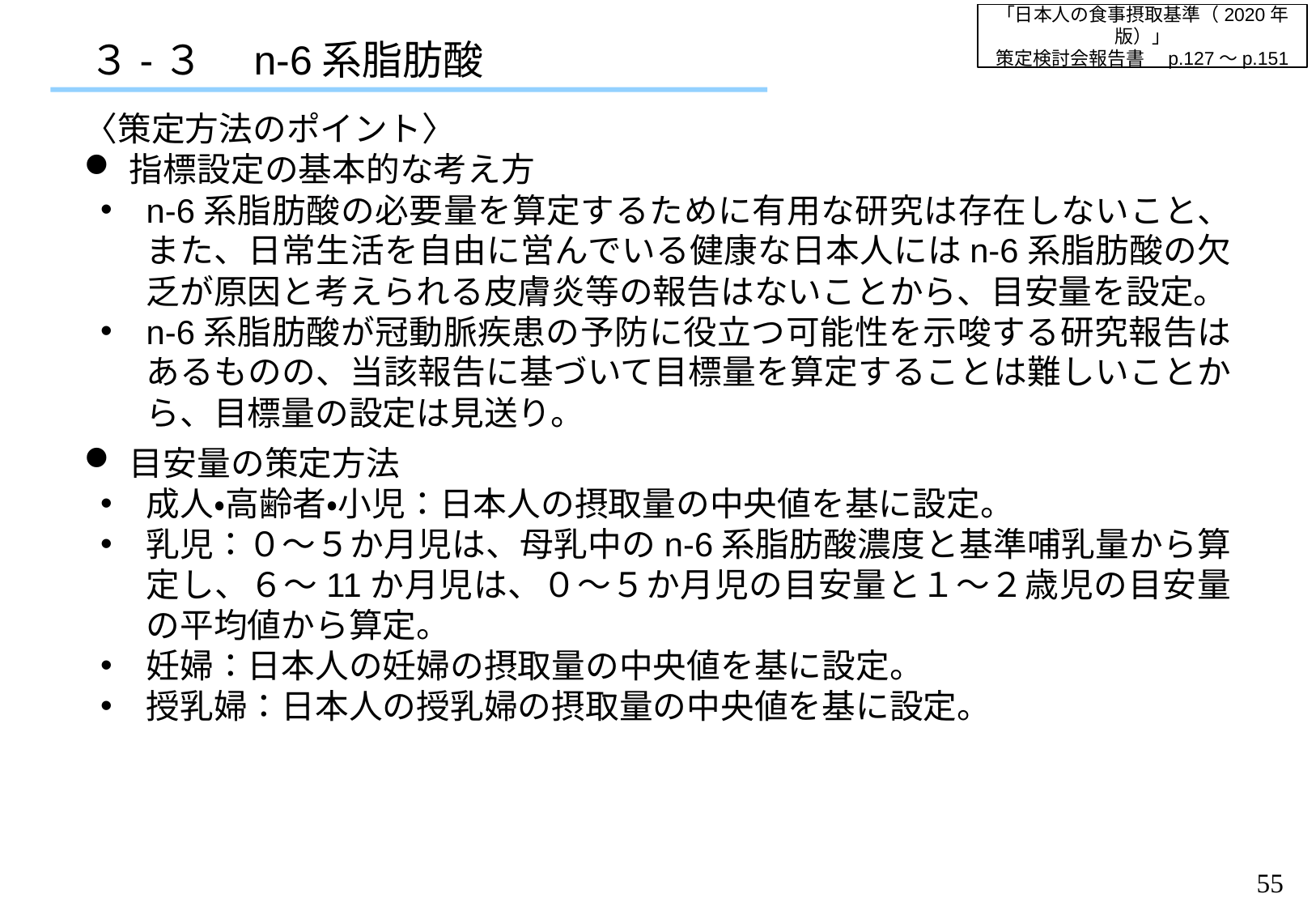

「日本人の食事摂取基準（2020年版）」
策定検討会報告書　p.127～p.151
３-３　n-6系脂肪酸

〈策定方法のポイント〉
指標設定の基本的な考え方
n-6系脂肪酸の必要量を算定するために有用な研究は存在しないこと、また、日常生活を自由に営んでいる健康な日本人にはn-6系脂肪酸の欠乏が原因と考えられる皮膚炎等の報告はないことから、目安量を設定。
n-6系脂肪酸が冠動脈疾患の予防に役立つ可能性を示唆する研究報告はあるものの、当該報告に基づいて目標量を算定することは難しいことから、目標量の設定は見送り。
目安量の策定方法
成人・高齢者・小児：日本人の摂取量の中央値を基に設定。
乳児：０～５か月児は、母乳中のn-6系脂肪酸濃度と基準哺乳量から算定し、６～11か月児は、０～５か月児の目安量と１～２歳児の目安量の平均値から算定。
妊婦：日本人の妊婦の摂取量の中央値を基に設定。
授乳婦：日本人の授乳婦の摂取量の中央値を基に設定。
55